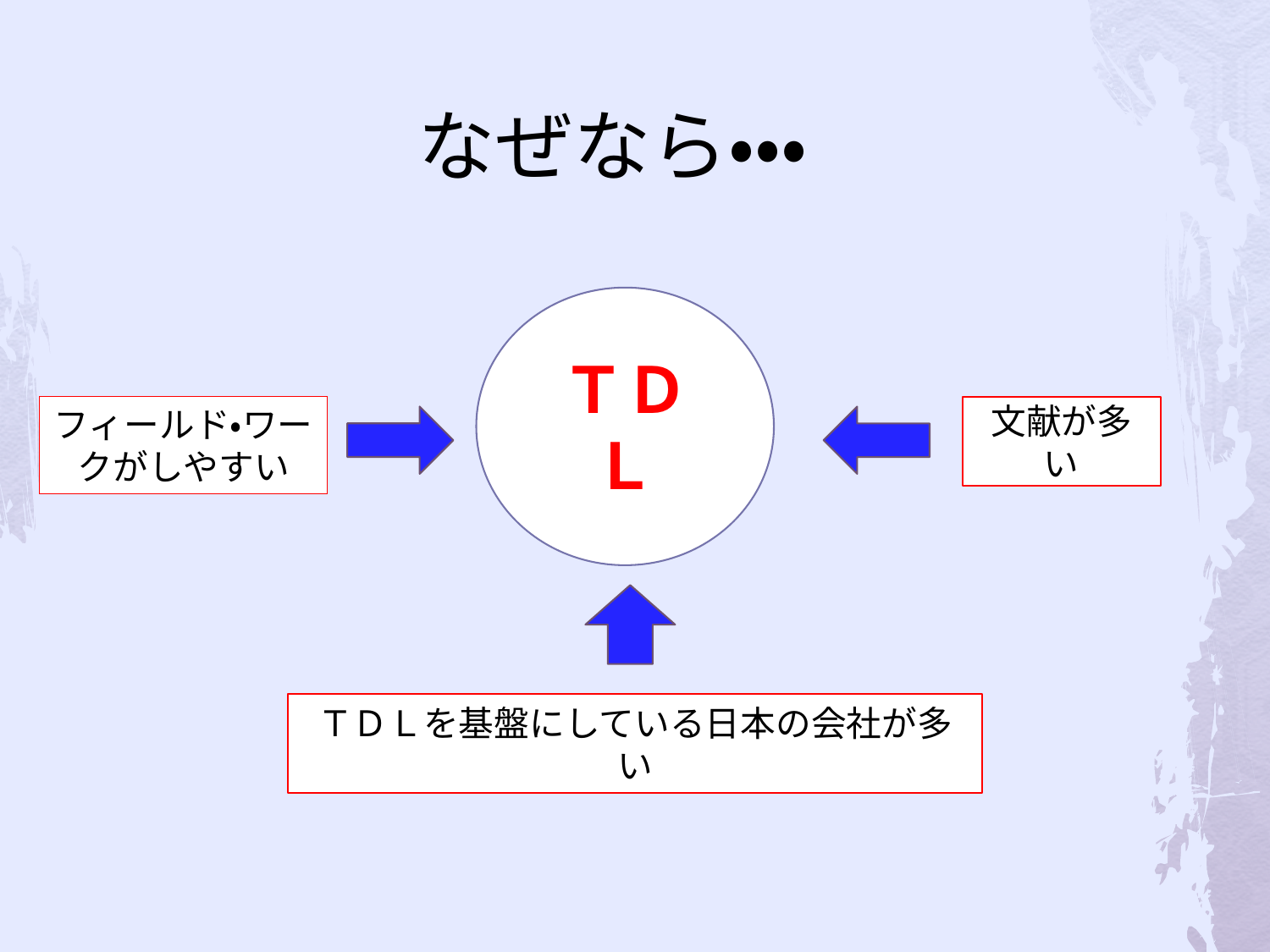

# なぜなら・・・
ＴＤＬ
フィールド・ワークがしやすい
文献が多い

ＴＤＬを基盤にしている日本の会社が多い